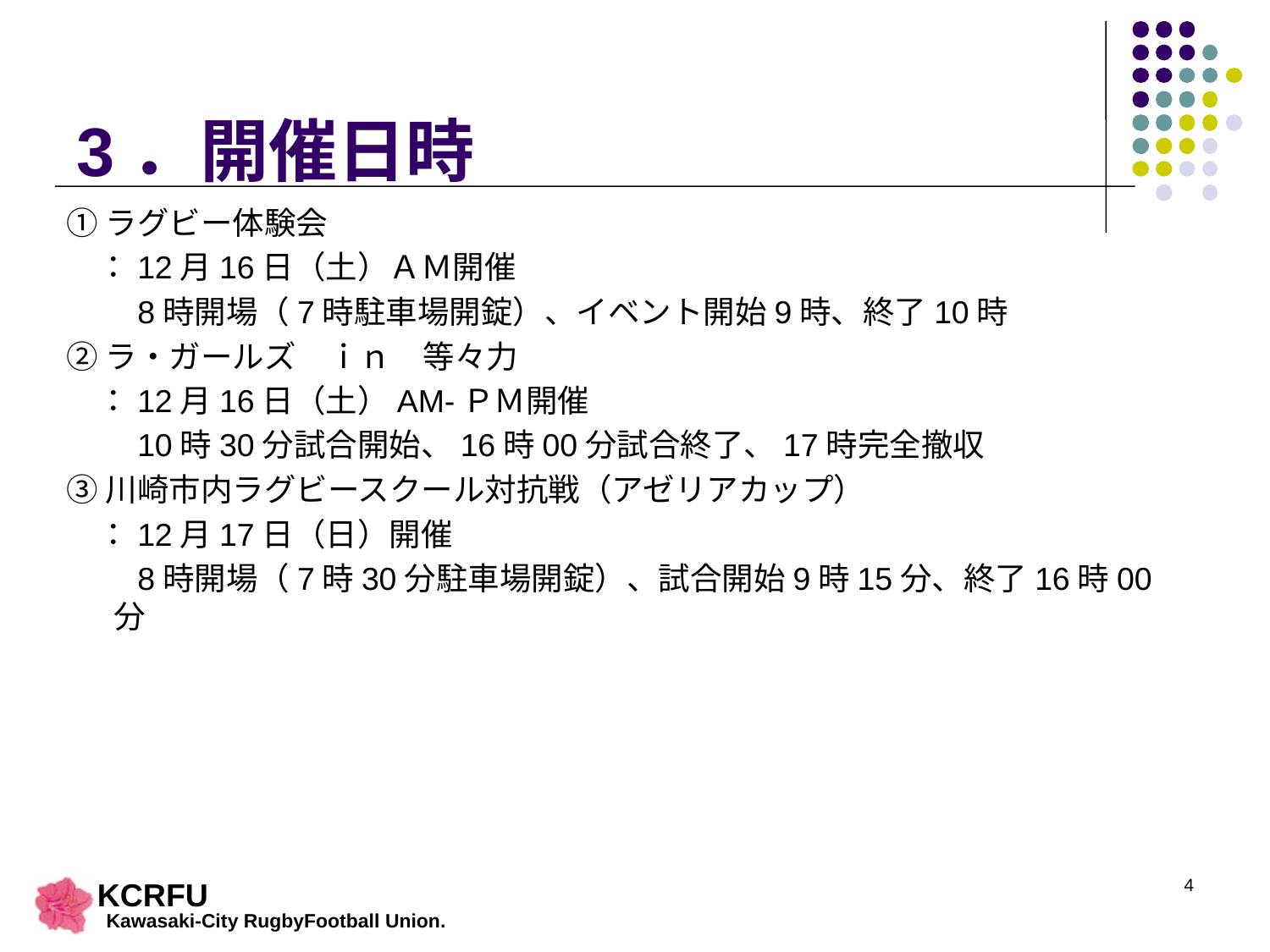

# 3．開催日時

①ラグビー体験会
　：12月16日（土）ＡＭ開催
　　8時開場（7時駐車場開錠）、イベント開始9時、終了10時
②ラ・ガールズ　ｉｎ　等々力
　：12月16日（土）AM-ＰＭ開催
　　10時30分試合開始、16時00分試合終了、17時完全撤収
③川崎市内ラグビースクール対抗戦（アゼリアカップ）
　：12月17日（日）開催
　　8時開場（7時30分駐車場開錠）、試合開始9時15分、終了16時00分

4